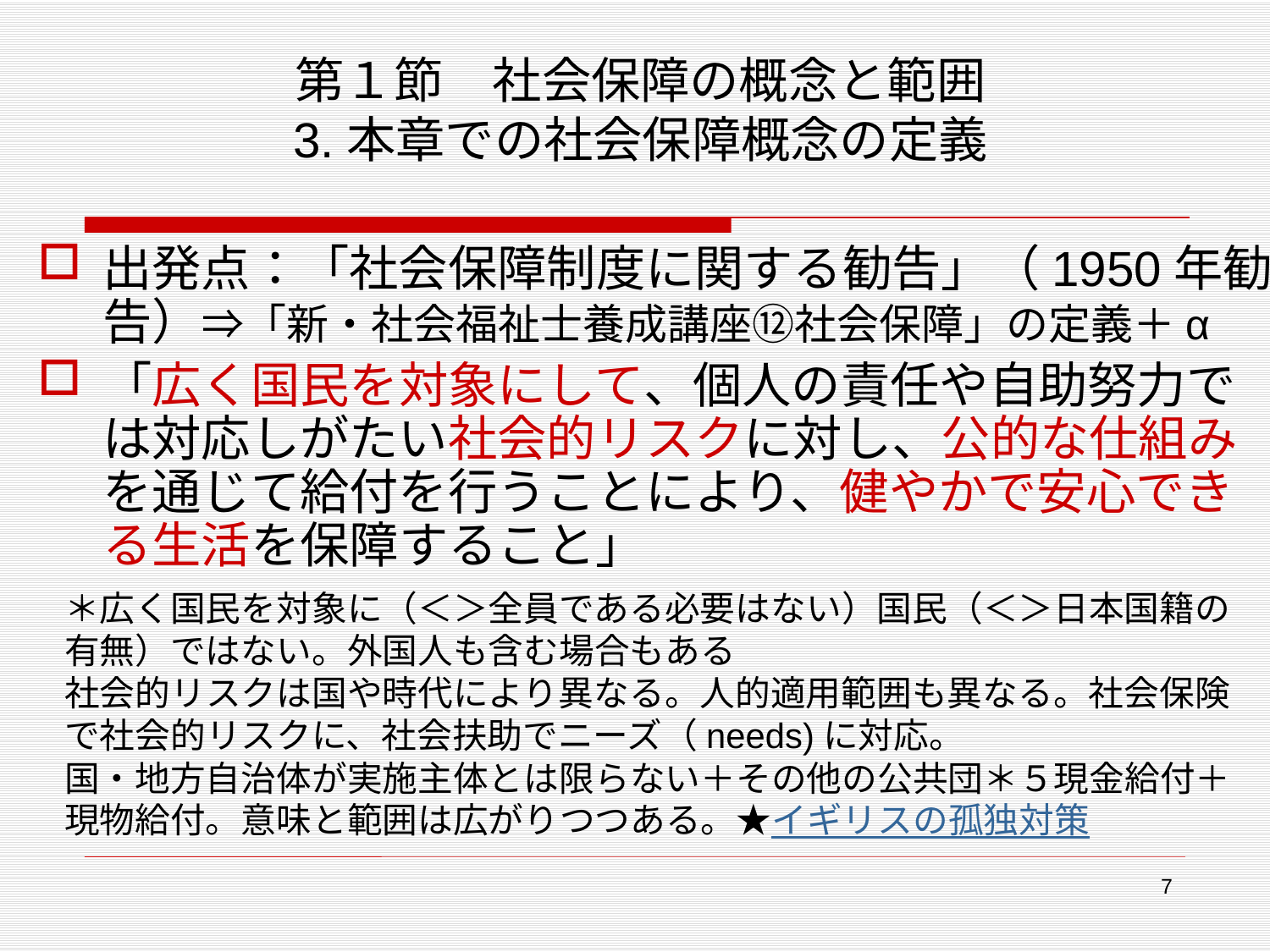

# 第１節　社会保障の概念と範囲 3.本章での社会保障概念の定義
出発点：「社会保障制度に関する勧告」（1950年勧告）⇒「新・社会福祉士養成講座⑫社会保障」の定義＋α
「広く国民を対象にして、個人の責任や自助努力では対応しがたい社会的リスクに対し、公的な仕組みを通じて給付を行うことにより、健やかで安心できる生活を保障すること」
＊広く国民を対象に（＜＞全員である必要はない）国民（＜＞日本国籍の有無）ではない。外国人も含む場合もある
社会的リスクは国や時代により異なる。人的適用範囲も異なる。社会保険で社会的リスクに、社会扶助でニーズ（needs)に対応。
国・地方自治体が実施主体とは限らない＋その他の公共団＊５現金給付＋現物給付。意味と範囲は広がりつつある。★イギリスの孤独対策
7